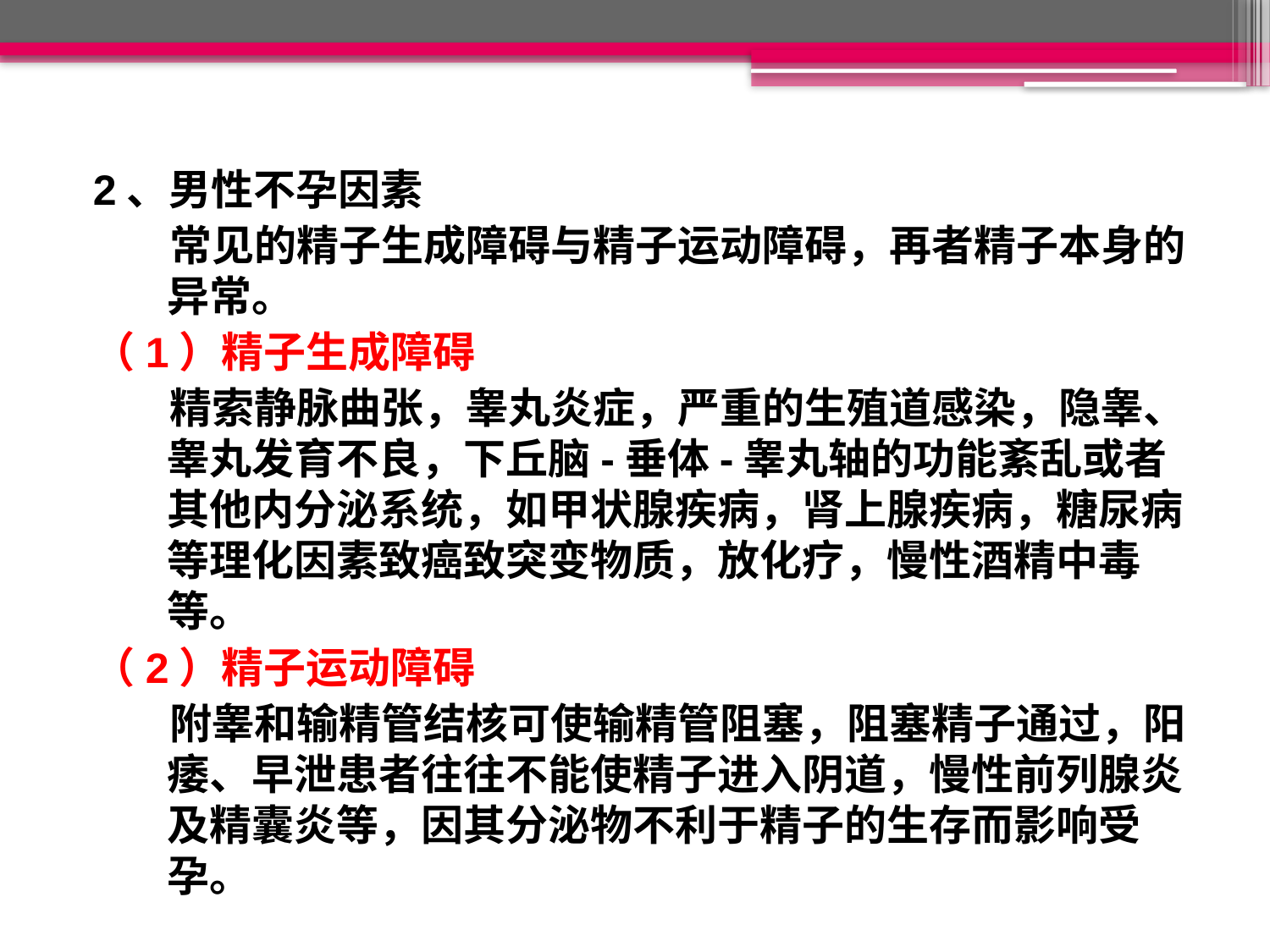

2、男性不孕因素
       常见的精子生成障碍与精子运动障碍，再者精子本身的异常。
（1）精子生成障碍
       精索静脉曲张，睾丸炎症，严重的生殖道感染，隐睾、睾丸发育不良，下丘脑-垂体-睾丸轴的功能紊乱或者其他内分泌系统，如甲状腺疾病，肾上腺疾病，糖尿病等理化因素致癌致突变物质，放化疗，慢性酒精中毒等。
（2）精子运动障碍
       附睾和输精管结核可使输精管阻塞，阻塞精子通过，阳痿、早泄患者往往不能使精子进入阴道，慢性前列腺炎及精囊炎等，因其分泌物不利于精子的生存而影响受孕。